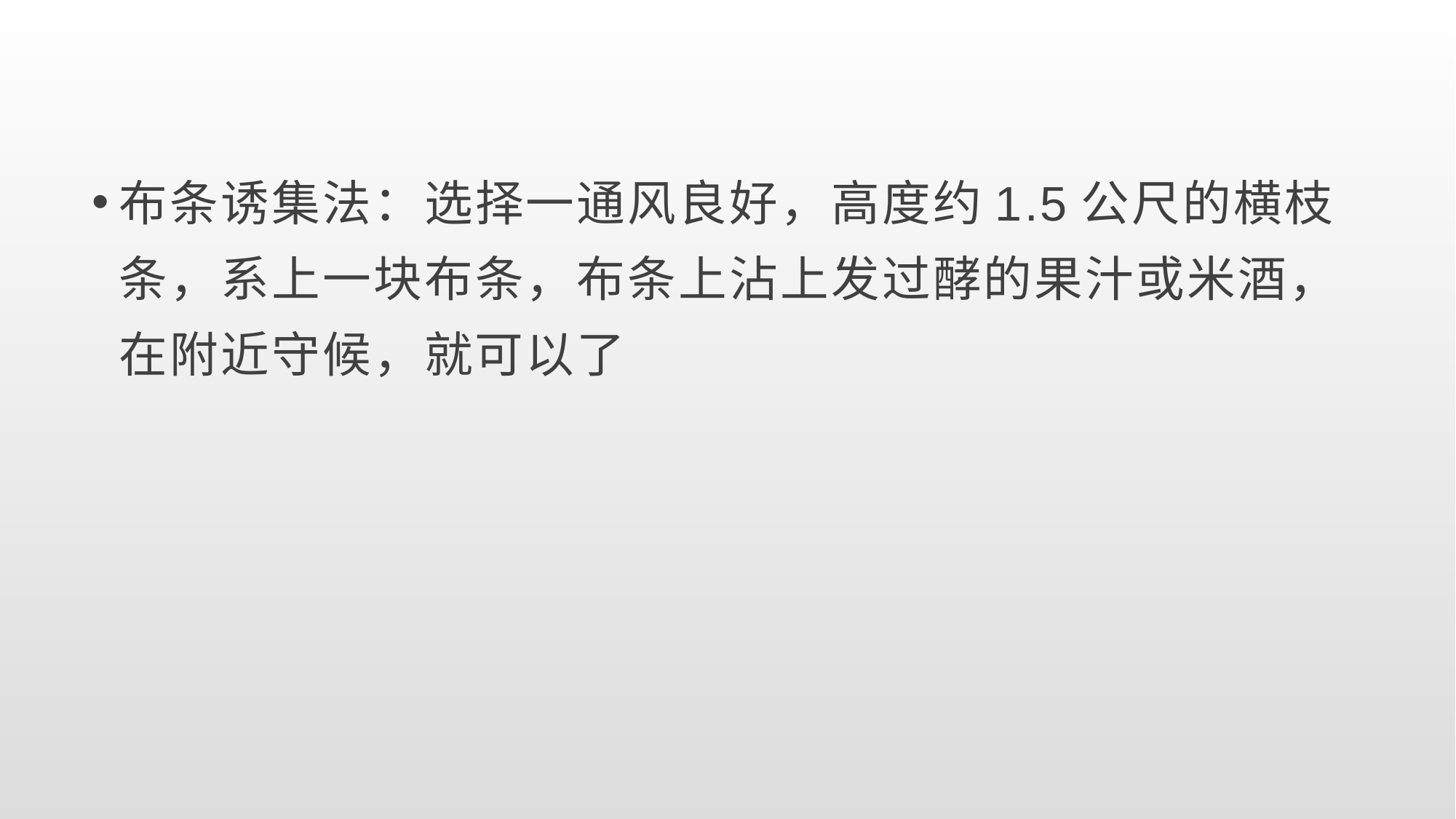

#
布条诱集法：选择一通风良好，高度约1.5公尺的横枝条，系上一块布条，布条上沾上发过酵的果汁或米酒，在附近守候，就可以了